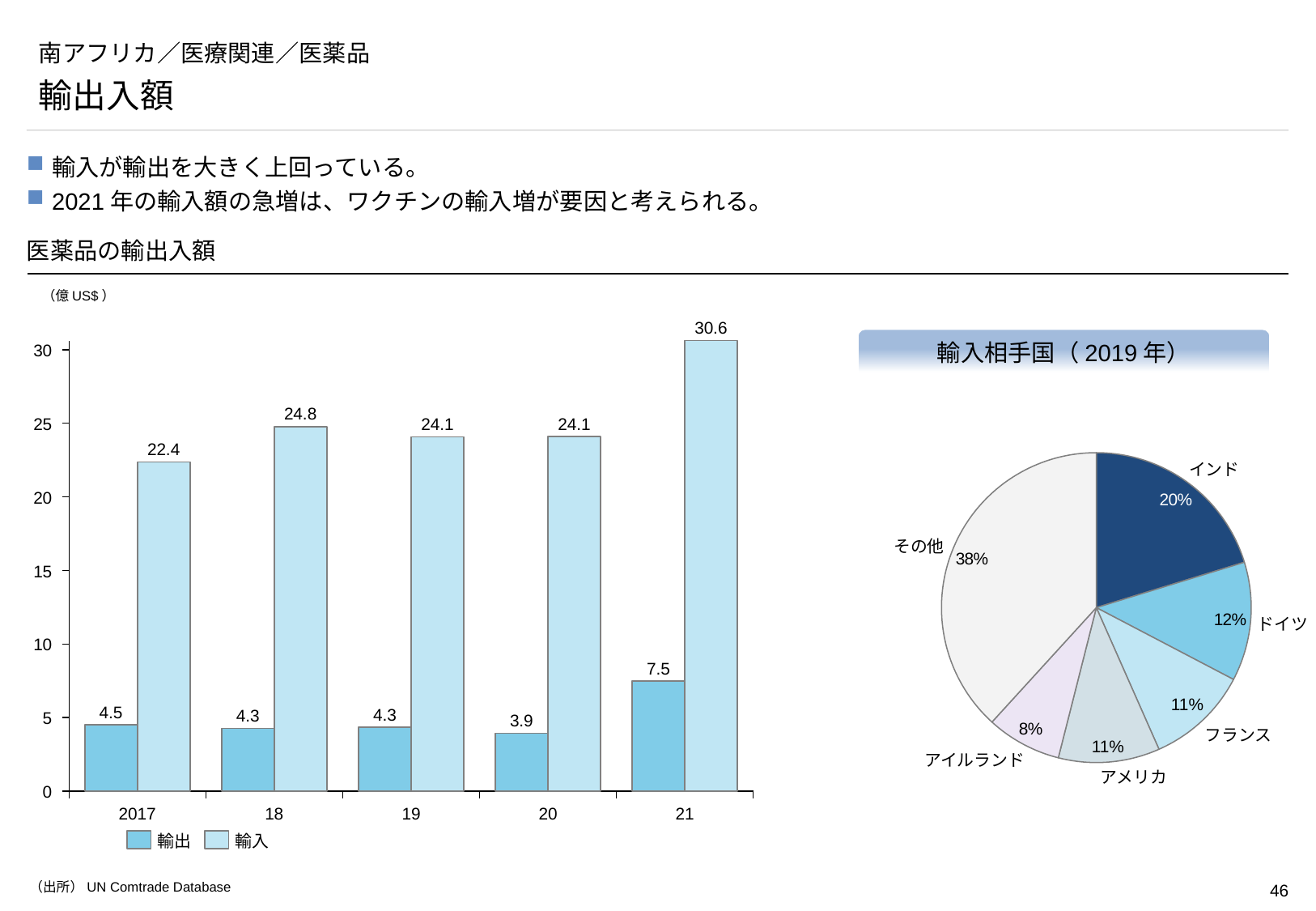

# 南アフリカ／医療関連／医薬品
輸出入額
輸入が輸出を大きく上回っている。
2021年の輸入額の急増は、ワクチンの輸入増が要因と考えられる。
医薬品の輸出入額
（億US$）
30.6

### Chart

| Category |  |  |
|---|---|---|
輸入相手国（2019年）
30
24.8
25
24.1
24.1
22.4

### Chart

| Category |  |
|---|---|
インド
20
その他
15
ドイツ
10
7.5
4.5
4.3
4.3
5
3.9
フランス
アイルランド
アメリカ
0
2017
18
19
20
21
輸出
輸入

（出所）UN Comtrade Database